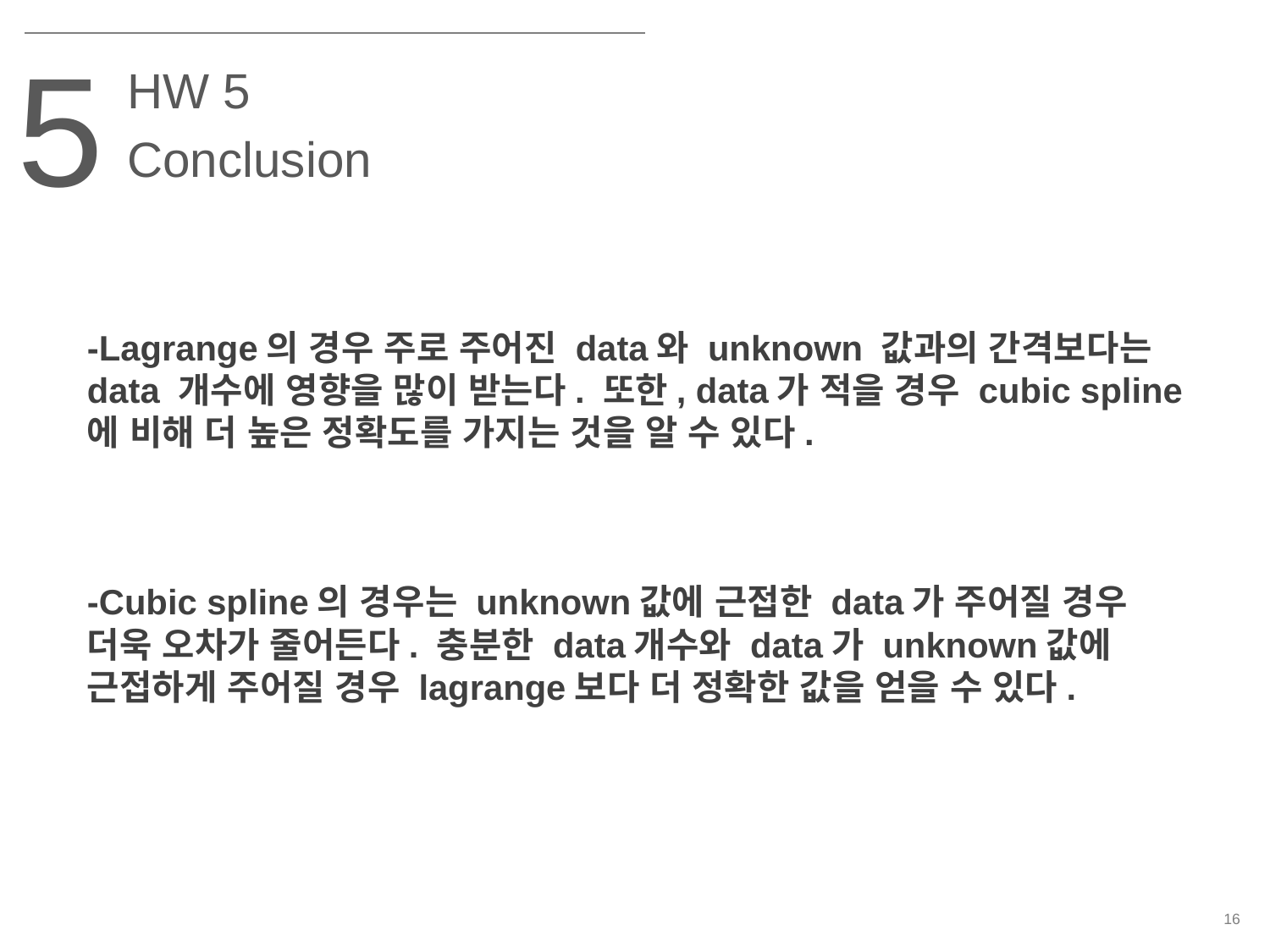

5
HW 5
Conclusion
-Lagrange의 경우 주로 주어진 data와 unknown 값과의 간격보다는 data 개수에 영향을 많이 받는다. 또한, data가 적을 경우 cubic spline에 비해 더 높은 정확도를 가지는 것을 알 수 있다.

-Cubic spline의 경우는 unknown값에 근접한 data가 주어질 경우 더욱 오차가 줄어든다. 충분한 data개수와 data가 unknown값에 근접하게 주어질 경우 lagrange보다 더 정확한 값을 얻을 수 있다.